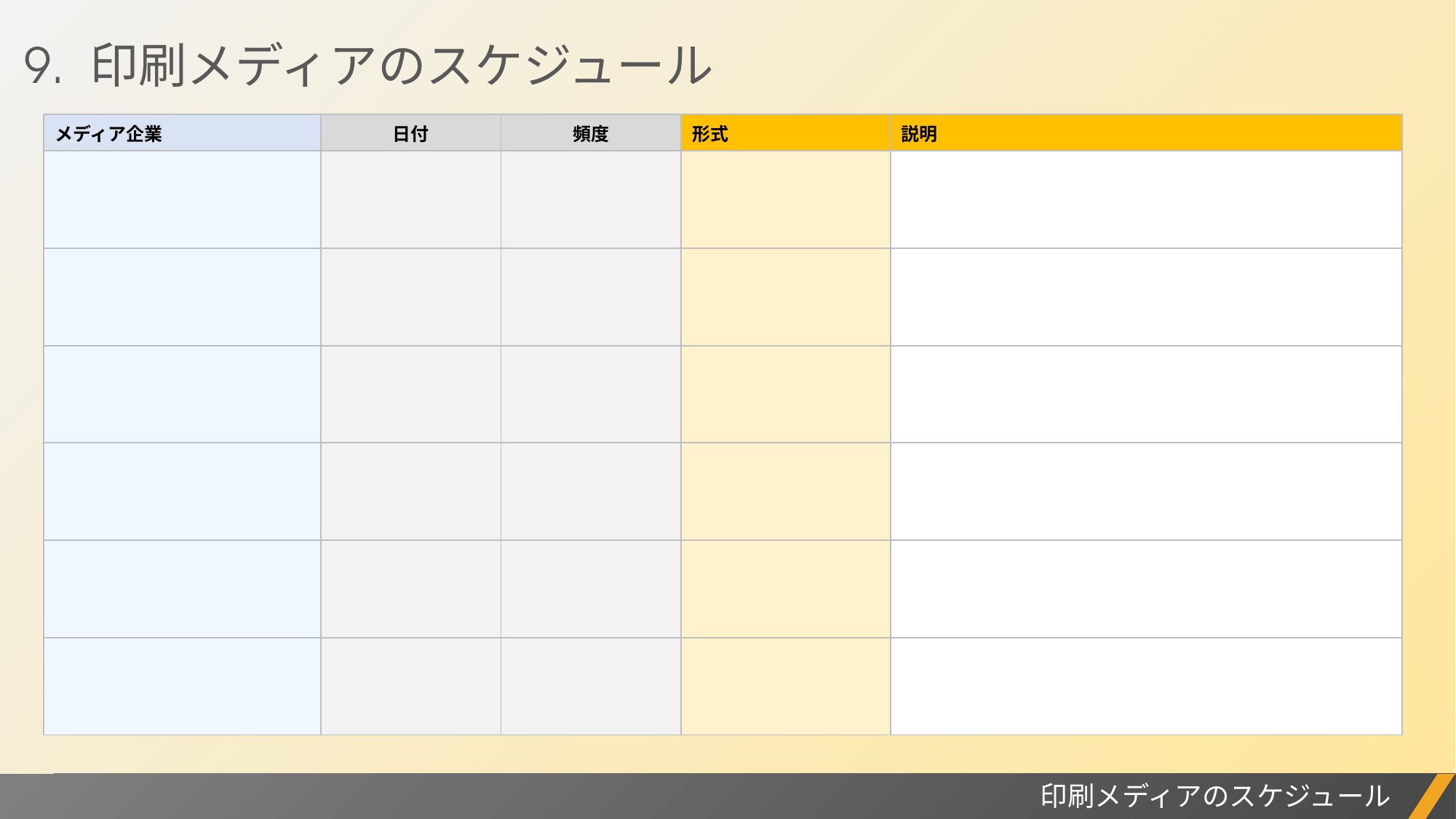

9. 印刷メディアのスケジュール
| メディア企業 | 日付 | 頻度 | 形式 | 説明 |
| --- | --- | --- | --- | --- |
|  |  |  |  |  |
|  |  |  |  |  |
|  |  |  |  |  |
|  |  |  |  |  |
|  |  |  |  |  |
|  |  |  |  |  |
プロジェクト レポート
印刷メディアのスケジュール